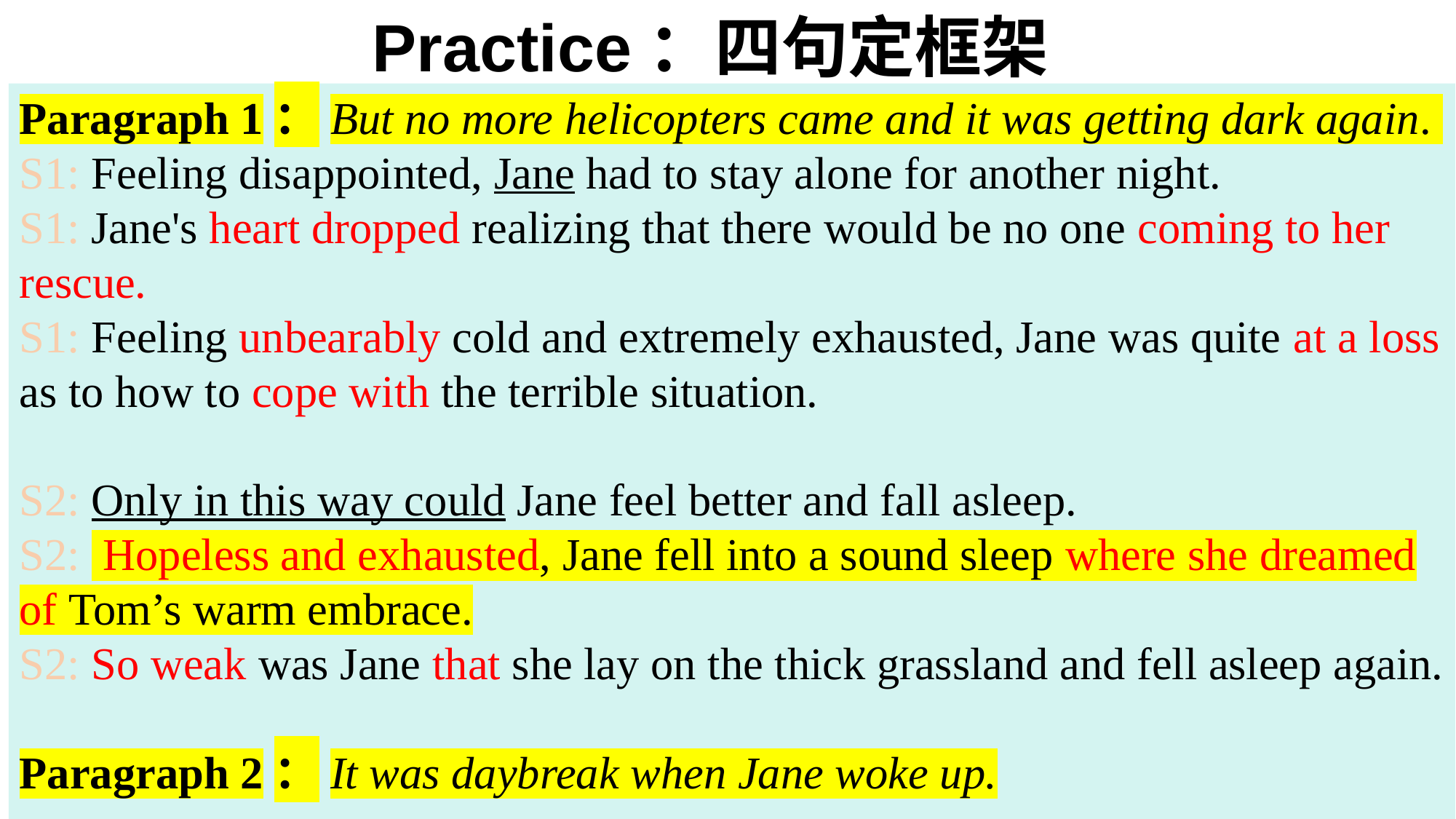

Practice：四句定框架
Paragraph 1：But no more helicopters came and it was getting dark again.
S1: Feeling disappointed, Jane had to stay alone for another night.
S1: Jane's heart dropped realizing that there would be no one coming to her rescue.
S1: Feeling unbearably cold and extremely exhausted, Jane was quite at a loss as to how to cope with the terrible situation.

S2: Only in this way could Jane feel better and fall asleep.
S2:  Hopeless and exhausted, Jane fell into a sound sleep where she dreamed of Tom’s warm embrace.
S2: So weak was Jane that she lay on the thick grassland and fell asleep again.

Paragraph 2：It was daybreak when Jane woke up.